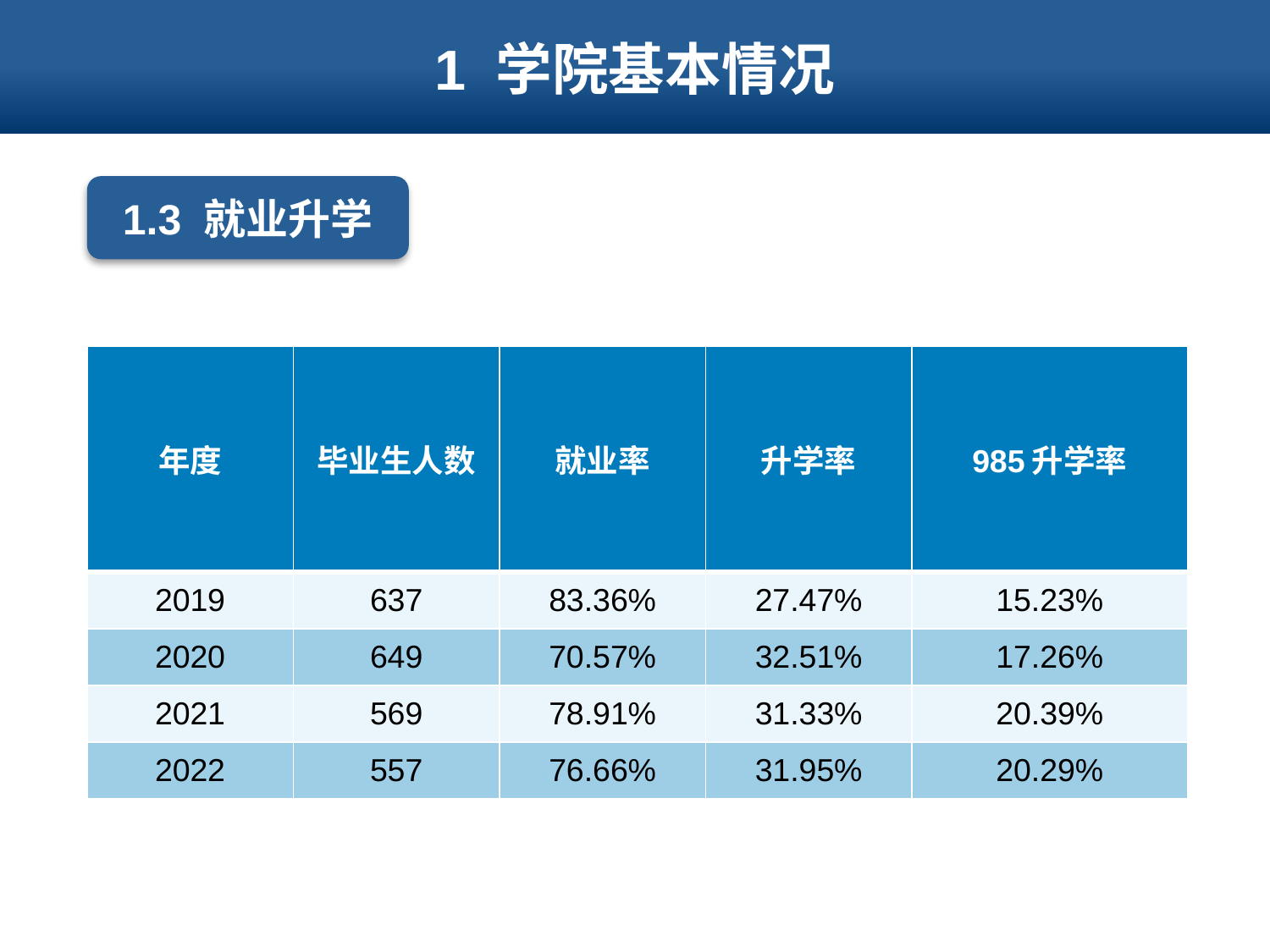

# 1 学院基本情况
1.3 就业升学
| 年度 | 毕业生人数 | 就业率 | 升学率 | 985升学率 |
| --- | --- | --- | --- | --- |
| 2019 | 637 | 83.36% | 27.47% | 15.23% |
| 2020 | 649 | 70.57% | 32.51% | 17.26% |
| 2021 | 569 | 78.91% | 31.33% | 20.39% |
| 2022 | 557 | 76.66% | 31.95% | 20.29% |